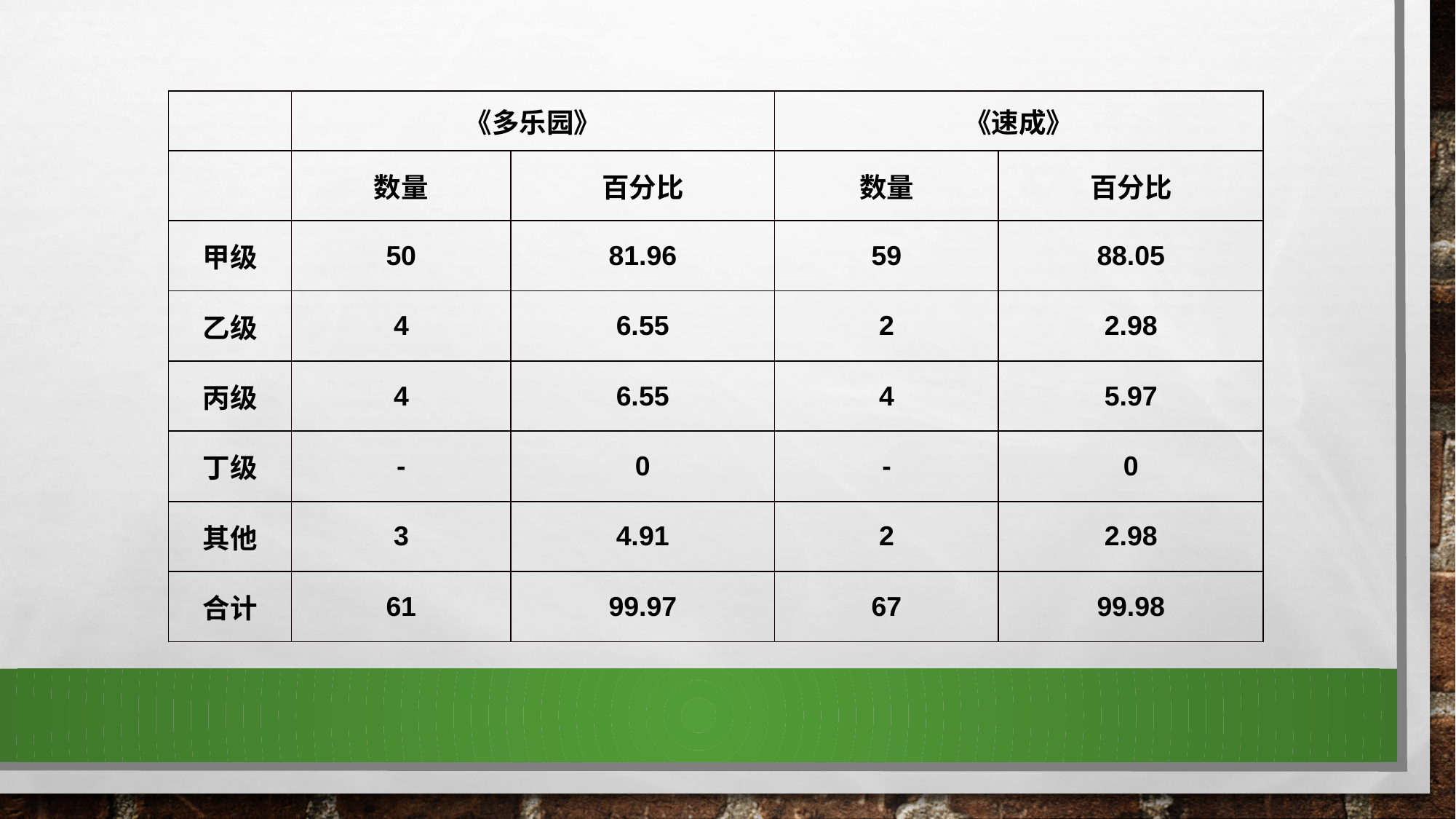

|  | 《多乐园》 |  | 《速成》 |  |
| --- | --- | --- | --- | --- |
|  | 数量 | 百分比 | 数量 | 百分比 |
| 甲级 | 50 | 81.96 | 59 | 88.05 |
| 乙级 | 4 | 6.55 | 2 | 2.98 |
| 丙级 | 4 | 6.55 | 4 | 5.97 |
| 丁级 | - | 0 | - | 0 |
| 其他 | 3 | 4.91 | 2 | 2.98 |
| 合计 | 61 | 99.97 | 67 | 99.98 |